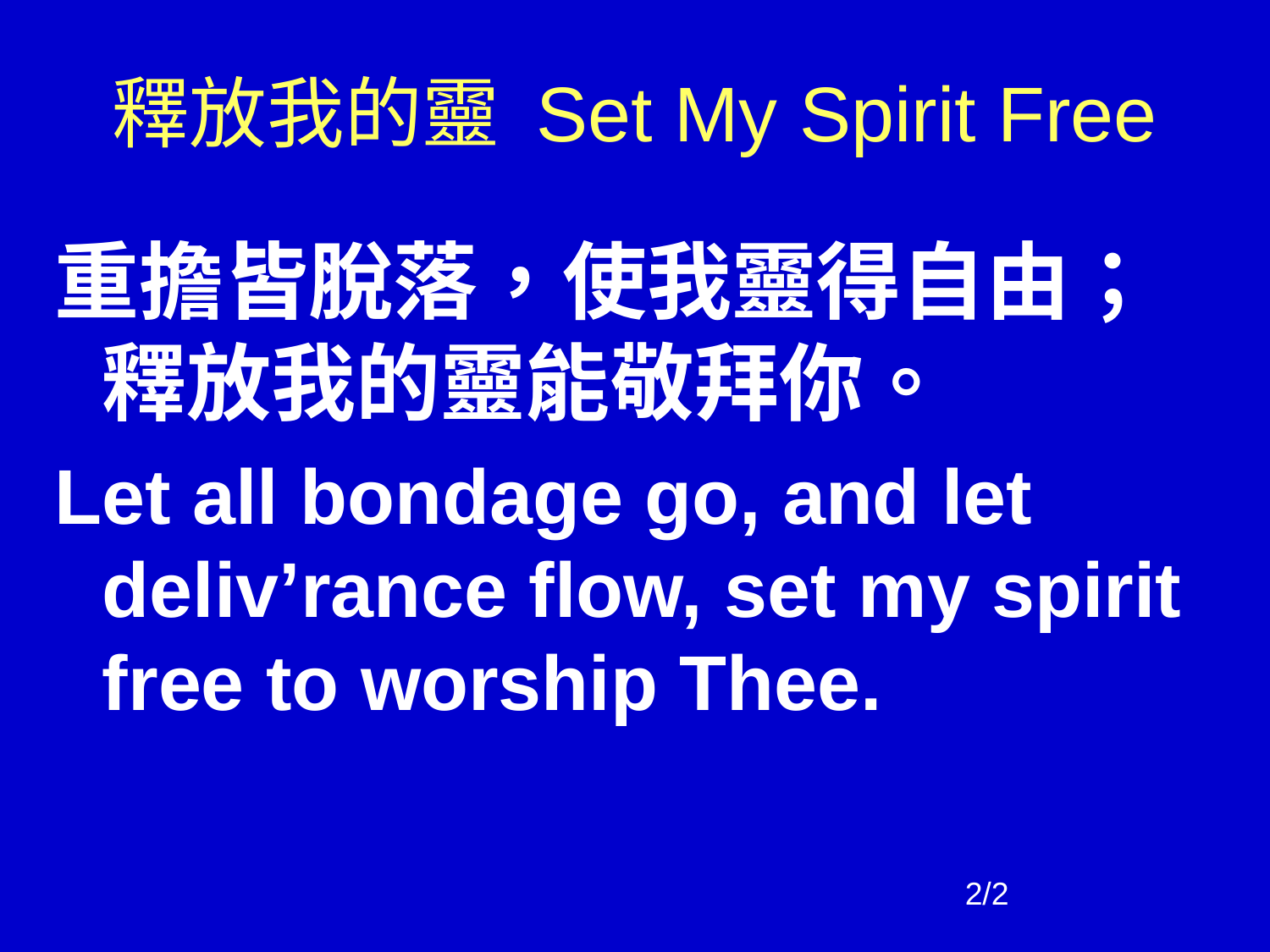

# 釋放我的靈 Set My Spirit Free
重擔皆脫落，使我靈得自由；釋放我的靈能敬拜你。
Let all bondage go, and let deliv’rance flow, set my spirit free to worship Thee.

2/2